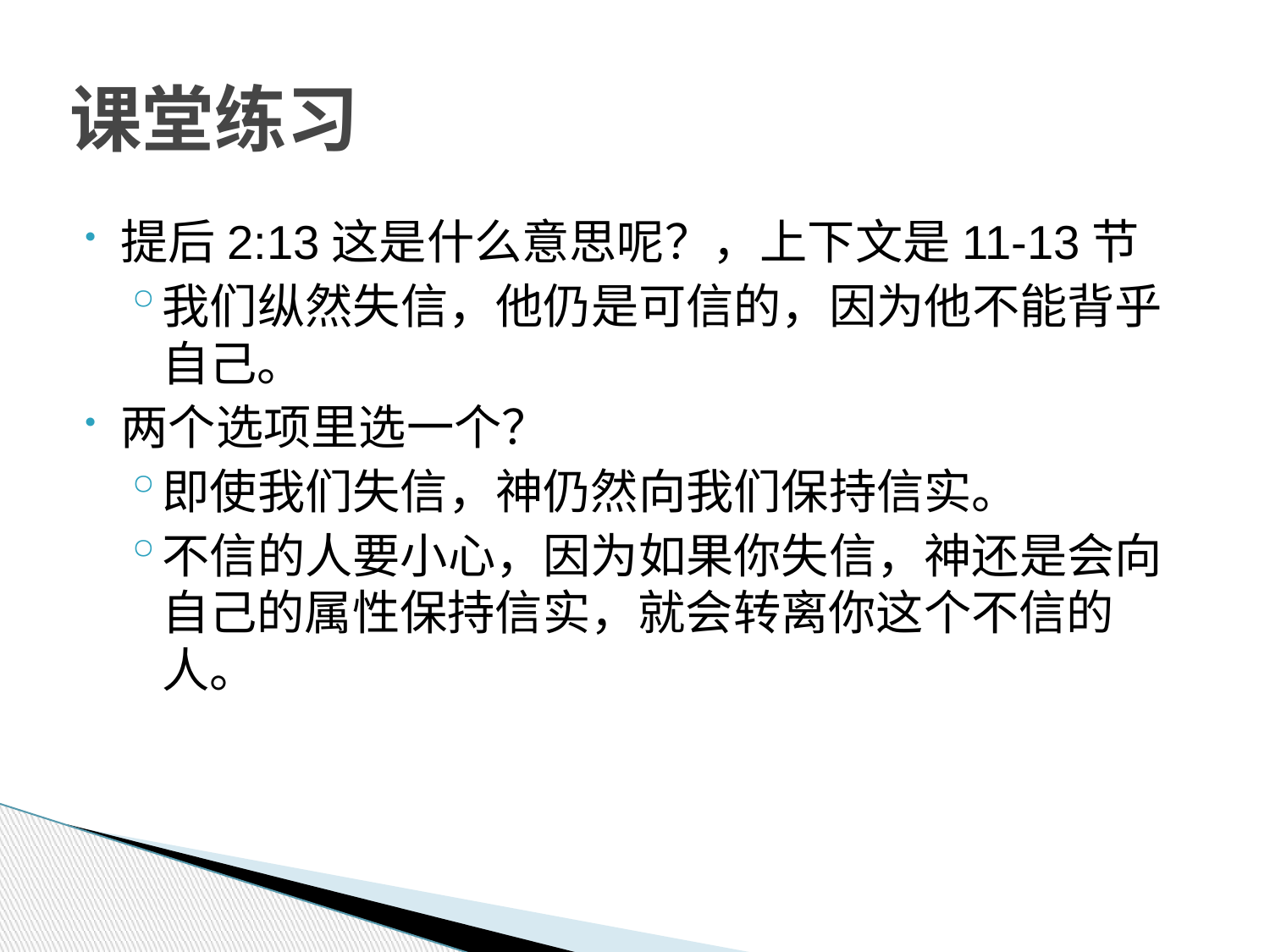

# 课堂练习
提后2:13这是什么意思呢？，上下文是11-13节
我们纵然失信，他仍是可信的，因为他不能背乎自己。
两个选项里选一个？
即使我们失信，神仍然向我们保持信实。
不信的人要小心，因为如果你失信，神还是会向自己的属性保持信实，就会转离你这个不信的人。